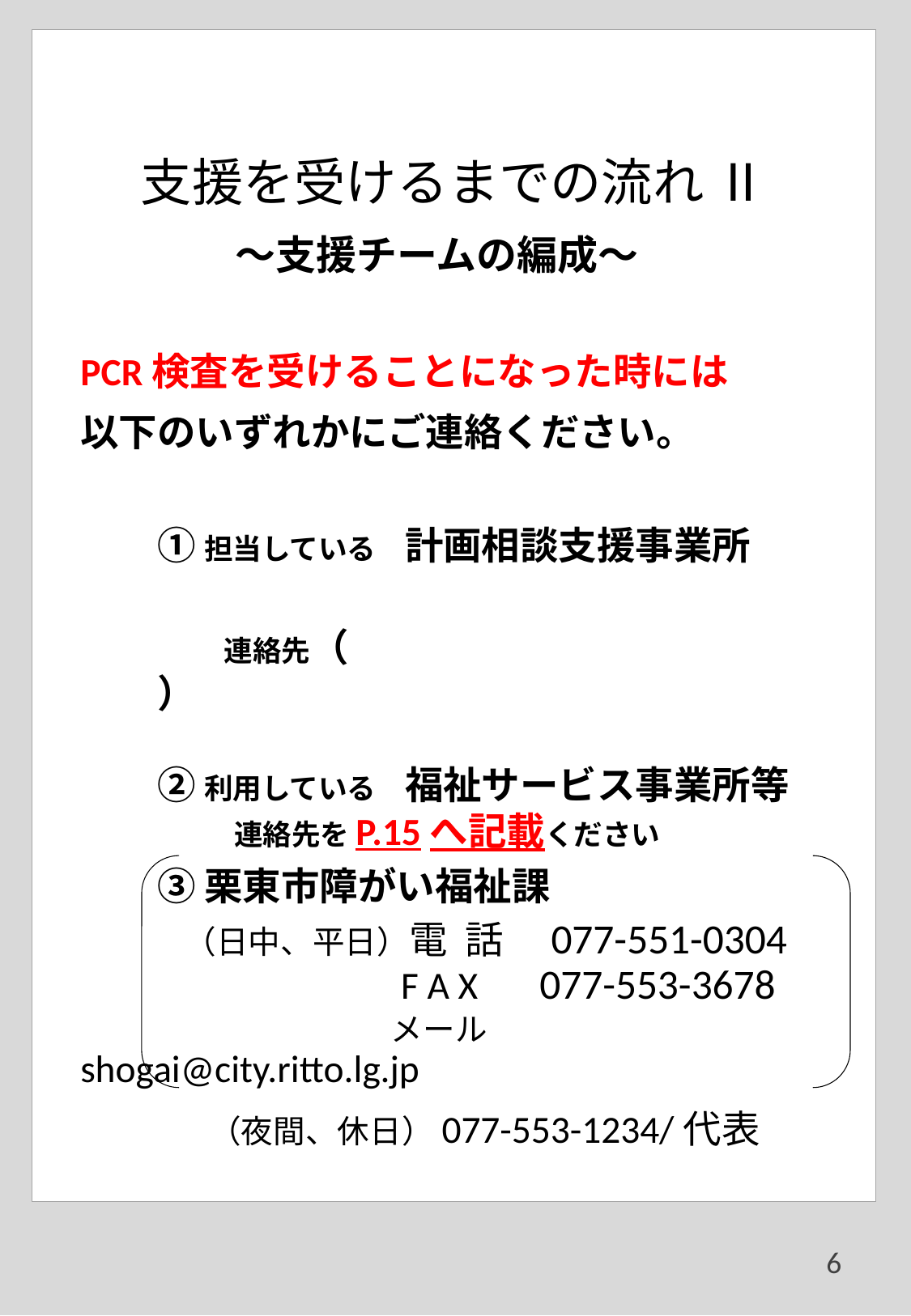

支援を受けるまでの流れ Ⅱ

PCR検査を受けることになった時には
以下のいずれかにご連絡ください。
　　① 担当している　計画相談支援事業所
　　　　　連絡先（　　　　　　　　　　　　　　　）

　　② 利用している　福祉サービス事業所等
　　　　連絡先をP.15へ記載ください
　　③ 栗東市障がい福祉課
　　　 （日中、平日）電  話　077-551-0304
　  　        　     　 F A X  　077-553-3678
　　　　                  メール  shogai@city.ritto.lg.jp
　　　　（夜間、休日）077-553-1234/代表

～支援チームの編成～

6